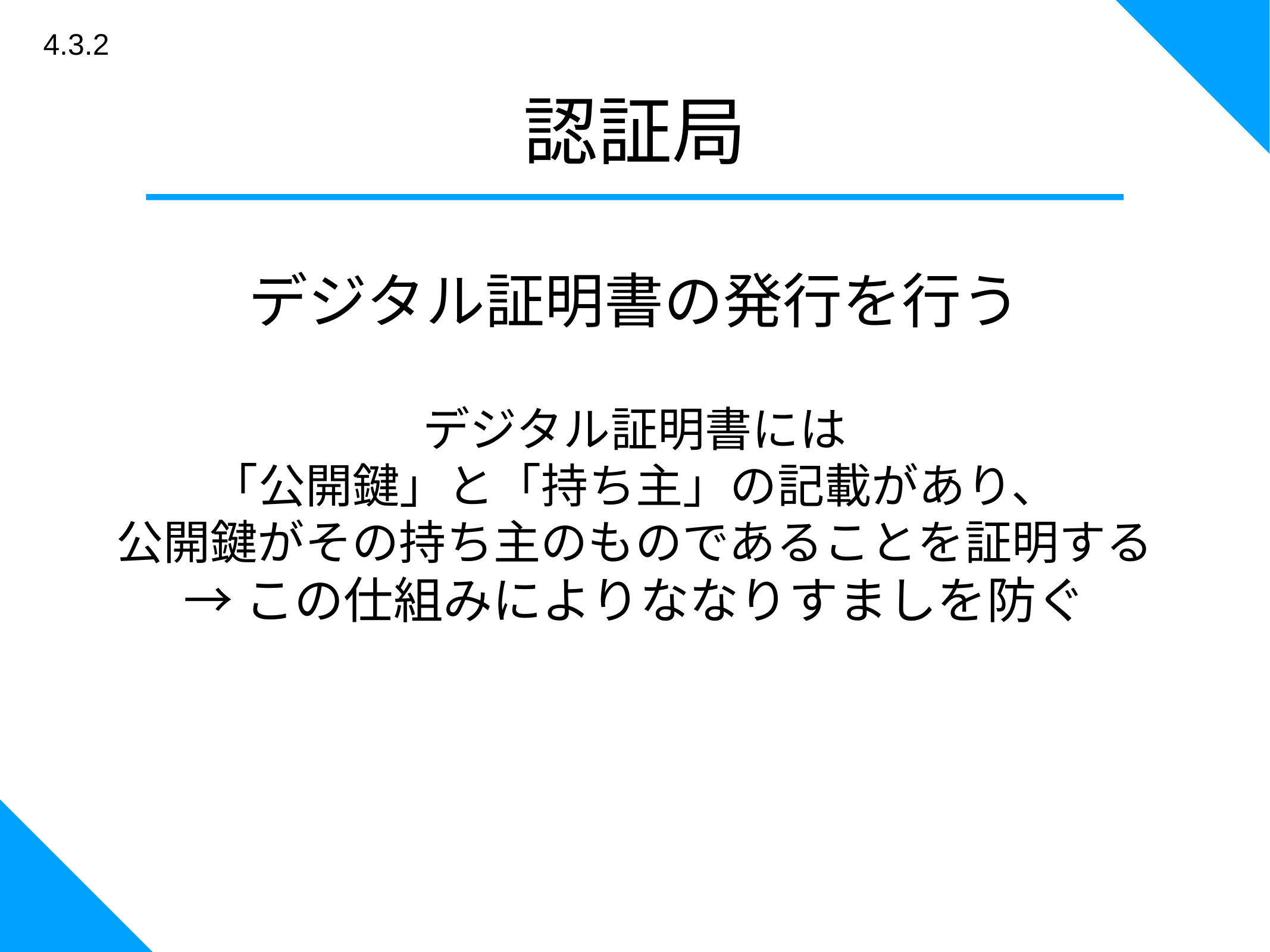

4.3.2
認証局
デジタル証明書の発行を行う
デジタル証明書には
「公開鍵」と「持ち主」の記載があり、
公開鍵がその持ち主のものであることを証明する
→この仕組みによりななりすましを防ぐ